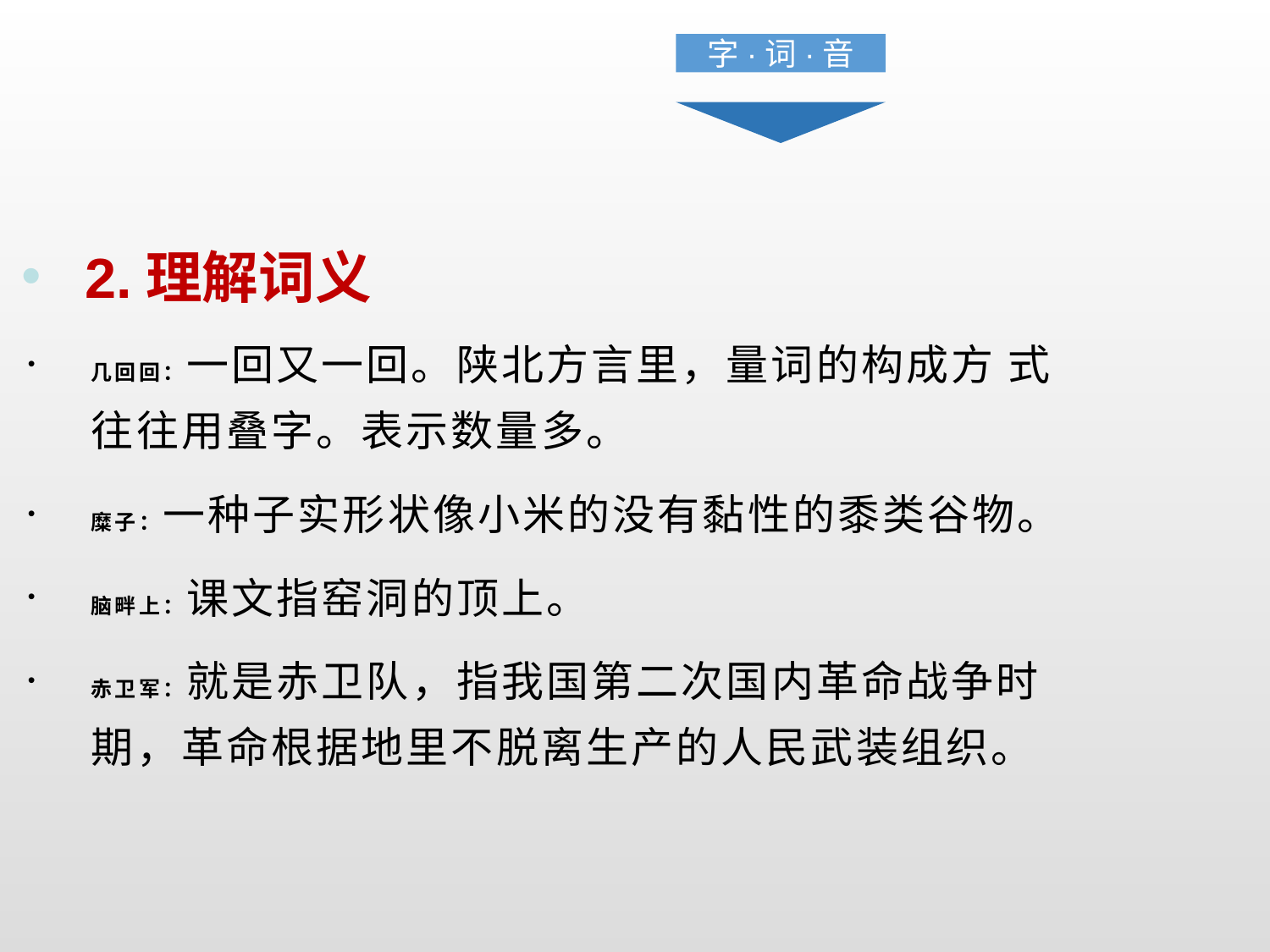

字·词·音

2.理解词义
几回回：一回又一回。陕北方言里，量词的构成方 式往往用叠字。表示数量多。
糜子：一种子实形状像小米的没有黏性的黍类谷物。
脑畔上：课文指窑洞的顶上。
赤卫军：就是赤卫队，指我国第二次国内革命战争时期，革命根据地里不脱离生产的人民武装组织。